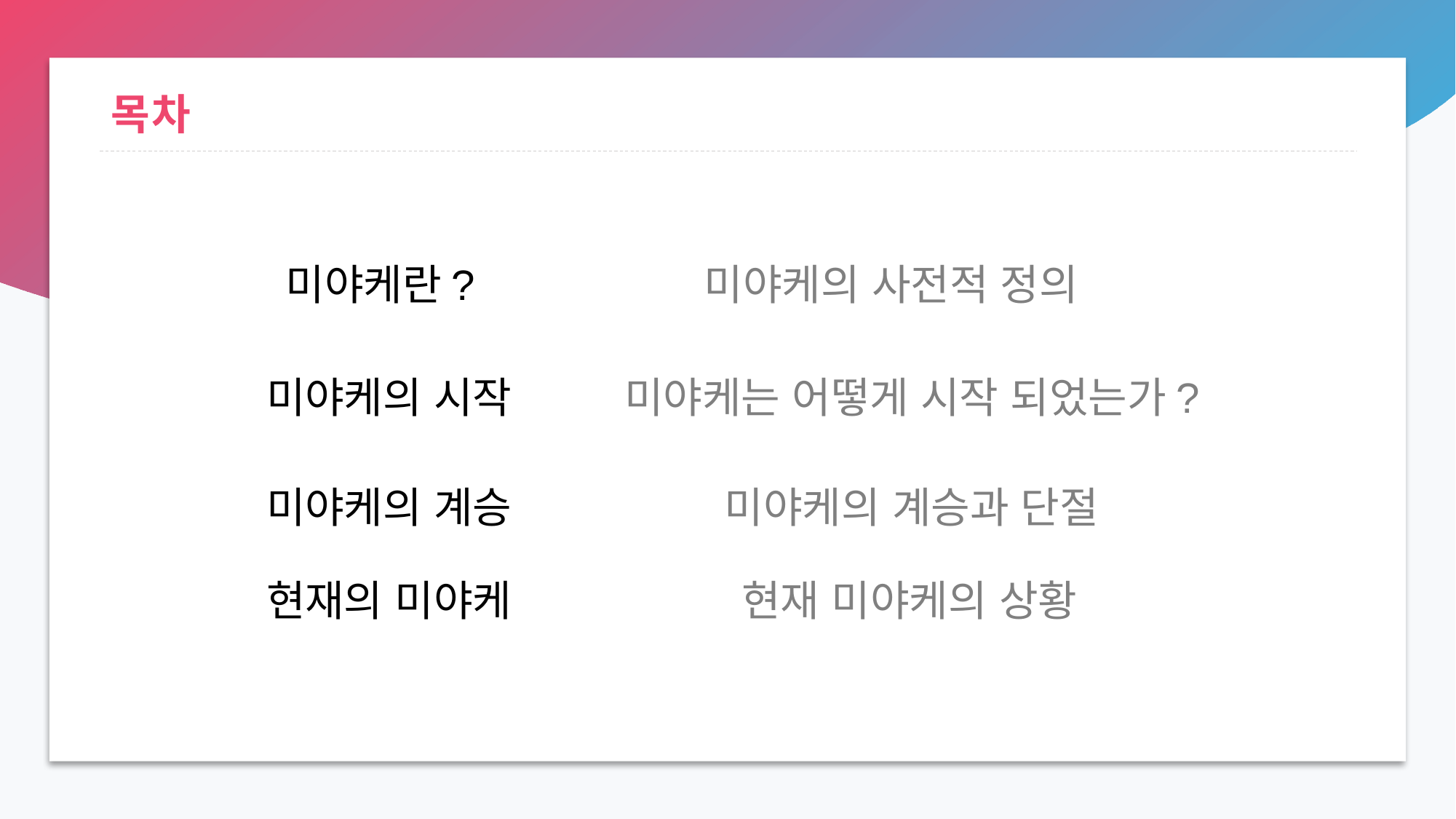

# 목차
미야케란?
미야케의 사전적 정의
미야케의 시작
미야케는 어떻게 시작 되었는가?
미야케의 계승
미야케의 계승과 단절
현재의 미야케
현재 미야케의 상황